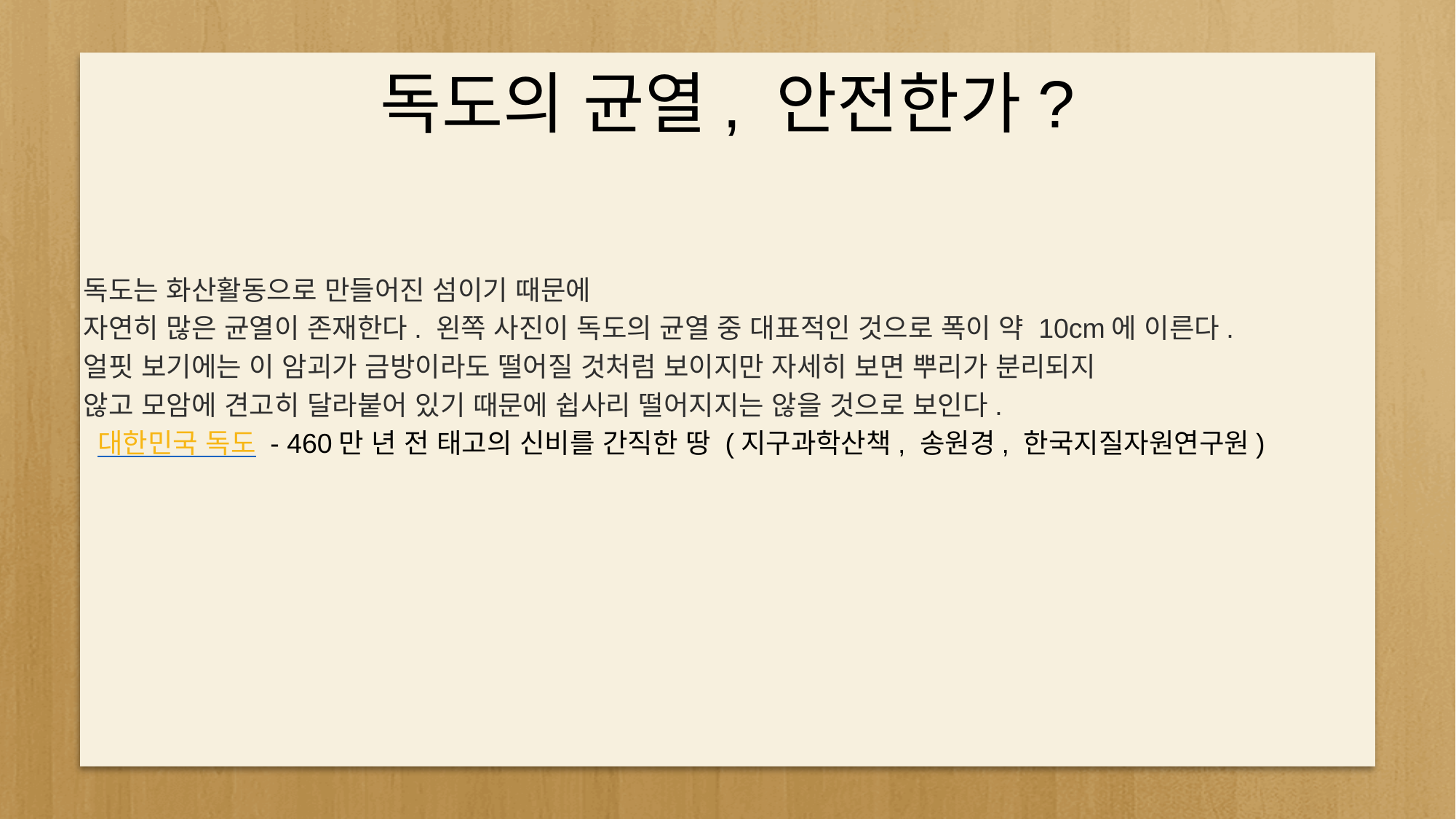

# 독도의 균열, 안전한가?

독도는 화산활동으로 만들어진 섬이기 때문에
자연히 많은 균열이 존재한다. 왼쪽 사진이 독도의 균열 중 대표적인 것으로 폭이 약 10cm에 이른다.
얼핏 보기에는 이 암괴가 금방이라도 떨어질 것처럼 보이지만 자세히 보면 뿌리가 분리되지
않고 모암에 견고히 달라붙어 있기 때문에 쉽사리 떨어지지는 않을 것으로 보인다.
 대한민국 독도 - 460만 년 전 태고의 신비를 간직한 땅 (지구과학산책, 송원경, 한국지질자원연구원)